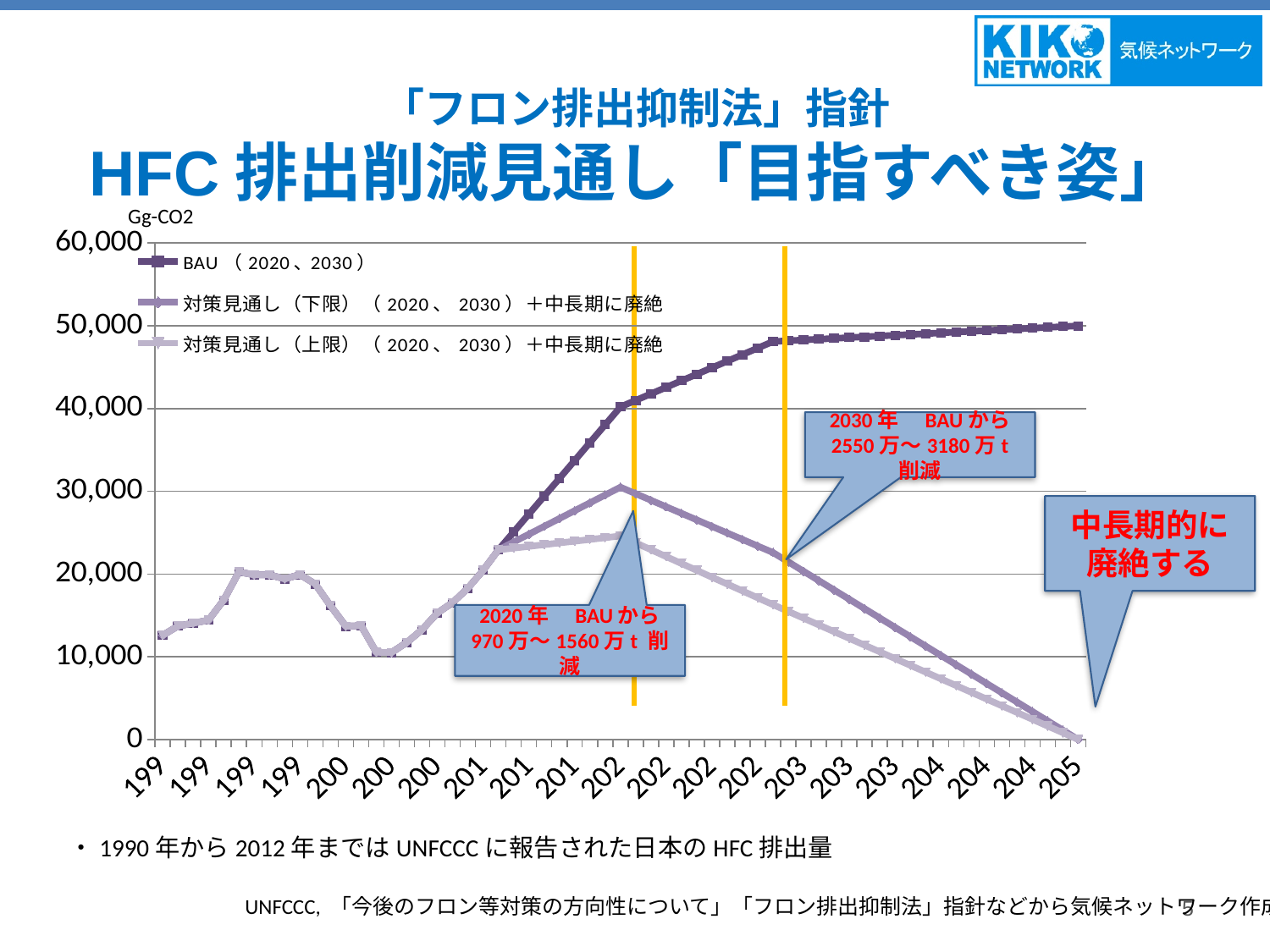

# 「フロン排出抑制法」指針 HFC排出削減見通し「目指すべき姿」
Gg-CO2

### Chart

| Category |  |  |  |
|---|---|---|---|
| 1990 | 12595.2481926342 | 12595.2481926342 | 12595.2481926342 |
| 1991 | 13715.572395601323 | 13715.572395601323 | 13715.572395601323 |
| 1992 | 14058.484475996513 | 14058.484475996513 | 14058.484475996513 |
| 1993 | 14428.855437065415 | 14428.855437065415 | 14428.855437065415 |
| 1994 | 16849.22948415455 | 16849.22948415455 | 16849.22948415455 |
| 1995 | 20260.165848194745 | 20260.165848194745 | 20260.165848194745 |
| 1996 | 19906.195395109626 | 19906.195395109626 | 19906.195395109626 |
| 1997 | 19905.111968516052 | 19905.111968516052 | 19905.111968516052 |
| 1998 | 19415.961170153143 | 19415.961170153143 | 19415.961170153143 |
| 1999 | 19934.455358486724 | 19934.455358486724 | 19934.455358486724 |
| 2000 | 18800.433378244776 | 18800.433378244776 | 18800.433378244776 |
| 2001 | 16168.055779994838 | 16168.055779994838 | 16168.055779994838 |
| 2002 | 13693.026133011565 | 13693.026133011565 | 13693.026133011565 |
| 2003 | 13761.682303254807 | 13761.682303254807 | 13761.682303254807 |
| 2004 | 10552.48649899472 | 10552.48649899472 | 10552.48649899472 |
| 2005 | 10518.217025518763 | 10518.217025518763 | 10518.217025518763 |
| 2006 | 11742.217042901832 | 11742.217042901832 | 11742.217042901832 |
| 2007 | 13279.244881306076 | 13279.244881306076 | 13279.244881306076 |
| 2008 | 15298.88199827346 | 15298.88199827346 | 15298.88199827346 |
| 2009 | 16546.60107501915 | 16546.60107501915 | 16546.60107501915 |
| 2010 | 18291.383950125997 | 18291.383950125997 | 18291.383950125997 |
| 2011 | 20451.53437989974 | 20451.53437989974 | 20451.53437989974 |
| 2012 | 22925.684682411924 | 22925.684682411924 | 22925.684682411924 |
| 2013 | 25084.974097110433 | 23872.474097110433 | 23134.974097110433 |
| 2014 | 27244.263511808942 | 24819.263511808942 | 23344.263511808942 |
| 2015 | 29403.55292650745 | 25766.05292650745 | 23553.55292650745 |
| 2016 | 31562.84234120596 | 26712.84234120596 | 23762.84234120596 |
| 2017 | 33722.13175590447 | 27659.63175590447 | 23972.13175590447 |
| 2018 | 35881.42117060298 | 28606.42117060298 | 24181.42117060298 |
| 2019 | 38040.710585301495 | 29553.210585301487 | 24390.710585301487 |
| 2020 | 40200.0 | 30500.0 | 24600.0 |
| 2021 | 40990.0 | 29710.0 | 23770.0 |
| 2022 | 41780.0 | 28920.0 | 22940.0 |
| 2023 | 42570.0 | 28130.0 | 22110.0 |
| 2024 | 43360.0 | 27340.0 | 21280.0 |
| 2025 | 44150.0 | 26550.0 | 20450.0 |
| 2026 | 44940.0 | 25760.0 | 19620.0 |
| 2027 | 45730.0 | 24970.0 | 18790.0 |
| 2028 | 46520.0 | 24180.0 | 17960.0 |
| 2029 | 47310.0 | 23390.0 | 17130.0 |
| 2030 | 48100.0 | 22600.0 | 16300.0 |
| 2031 | 48195.0 | 21470.05 | 15485.05 |
| 2032 | 48290.0 | 20340.1 | 14670.099999999999 |
| 2033 | 48385.0 | 19210.149999999998 | 13855.149999999998 |
| 2034 | 48480.0 | 18080.199999999997 | 13040.199999999997 |
| 2035 | 48575.0 | 16950.249999999996 | 12225.249999999996 |
| 2036 | 48670.0 | 15820.299999999996 | 11410.299999999996 |
| 2037 | 48765.0 | 14690.349999999995 | 10595.349999999995 |
| 2038 | 48860.0 | 13560.399999999994 | 9780.399999999994 |
| 2039 | 48955.0 | 12430.449999999993 | 8965.449999999993 |
| 2040 | 49050.0 | 11300.499999999993 | 8150.499999999994 |
| 2041 | 49145.0 | 10170.549999999992 | 7335.549999999994 |
| 2042 | 49240.0 | 9040.599999999991 | 6520.599999999994 |
| 2043 | 49335.0 | 7910.649999999991 | 5705.649999999994 |
| 2044 | 49430.0 | 6780.699999999992 | 4890.699999999994 |
| 2045 | 49525.0 | 5650.749999999992 | 4075.7499999999945 |
| 2046 | 49620.0 | 4520.799999999992 | 3260.7999999999947 |
| 2047 | 49715.0 | 3390.849999999992 | 2445.849999999995 |
| 2048 | 49810.0 | 2260.8999999999924 | 1630.8999999999949 |
| 2049 | 49905.0 | 1130.9499999999923 | 815.9499999999948 |
| 2050 | 50000.0 | 1.0 | 1.0 |
2030年　BAUから
2550万～3180万t 削減
中長期的に
廃絶する
2020年　BAUから
970万～1560万t 削減
・1990年から2012年まではUNFCCCに報告された日本のHFC排出量
5
UNFCCC, 「今後のフロン等対策の方向性について」「フロン排出抑制法」指針などから気候ネットワーク作成